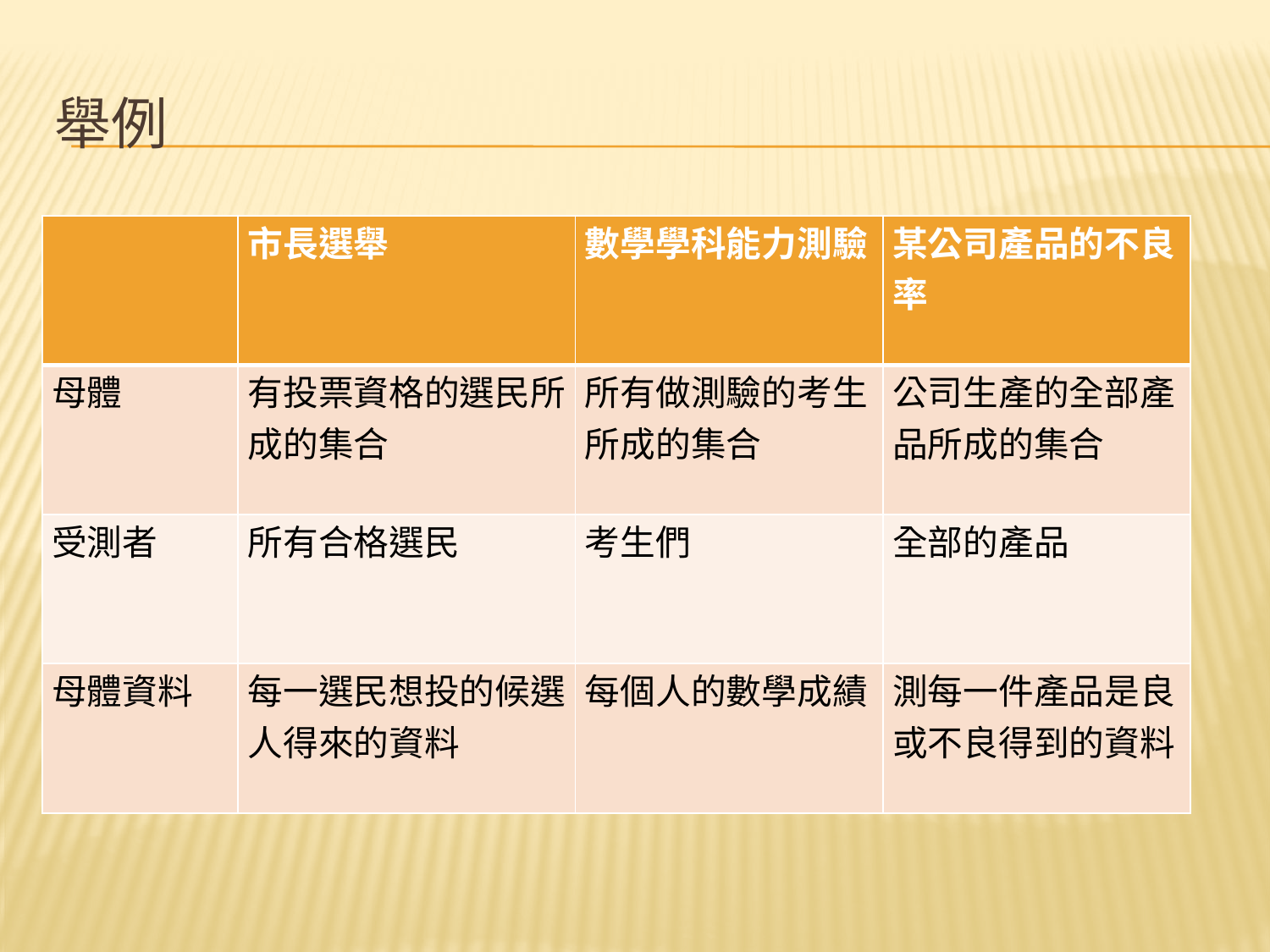

# 舉例
|  | 市長選舉 | 數學學科能力測驗 | 某公司產品的不良率 |
| --- | --- | --- | --- |
| 母體 | 有投票資格的選民所成的集合 | 所有做測驗的考生所成的集合 | 公司生產的全部產品所成的集合 |
| 受測者 | 所有合格選民 | 考生們 | 全部的產品 |
| 母體資料 | 每一選民想投的候選人得來的資料 | 每個人的數學成績 | 測每一件產品是良或不良得到的資料 |